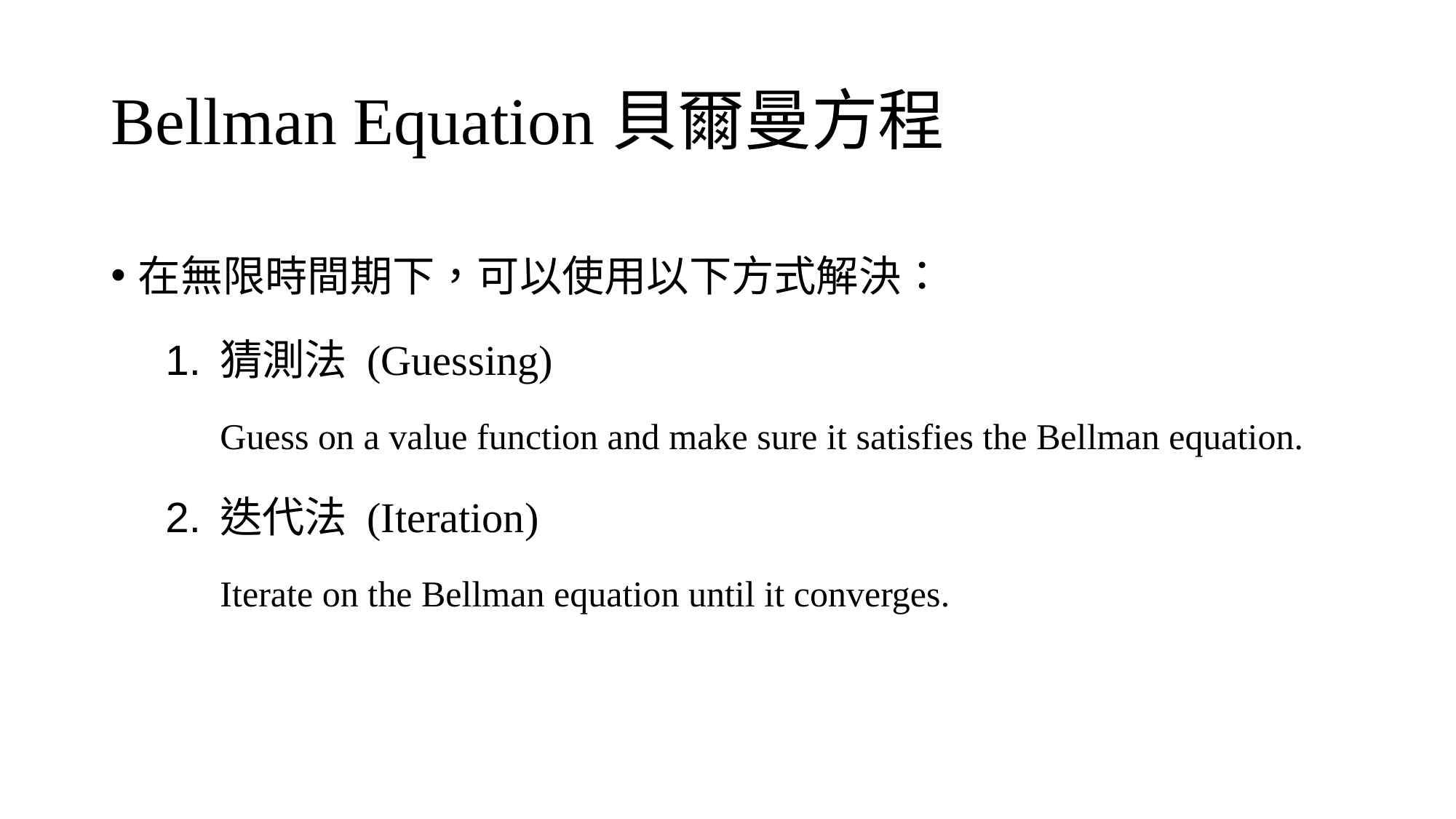

# Bellman Equation貝爾曼方程
在無限時間期下，可以使用以下方式解決：
猜測法 (Guessing)
Guess on a value function and make sure it satisfies the Bellman equation.
迭代法 (Iteration)
Iterate on the Bellman equation until it converges.